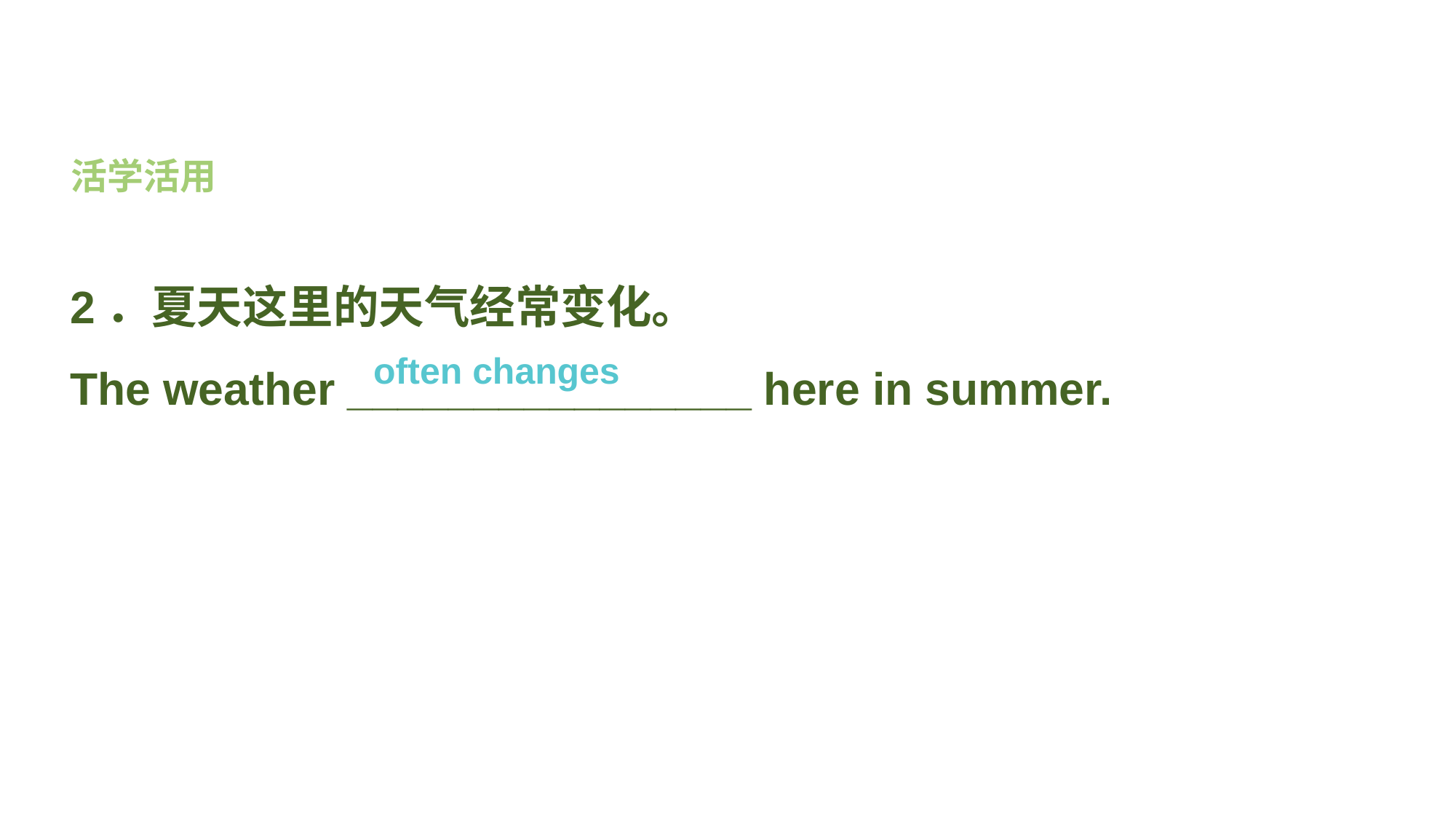

活学活用
2．夏天这里的天气经常变化。
The weather ________________ here in summer.

often changes